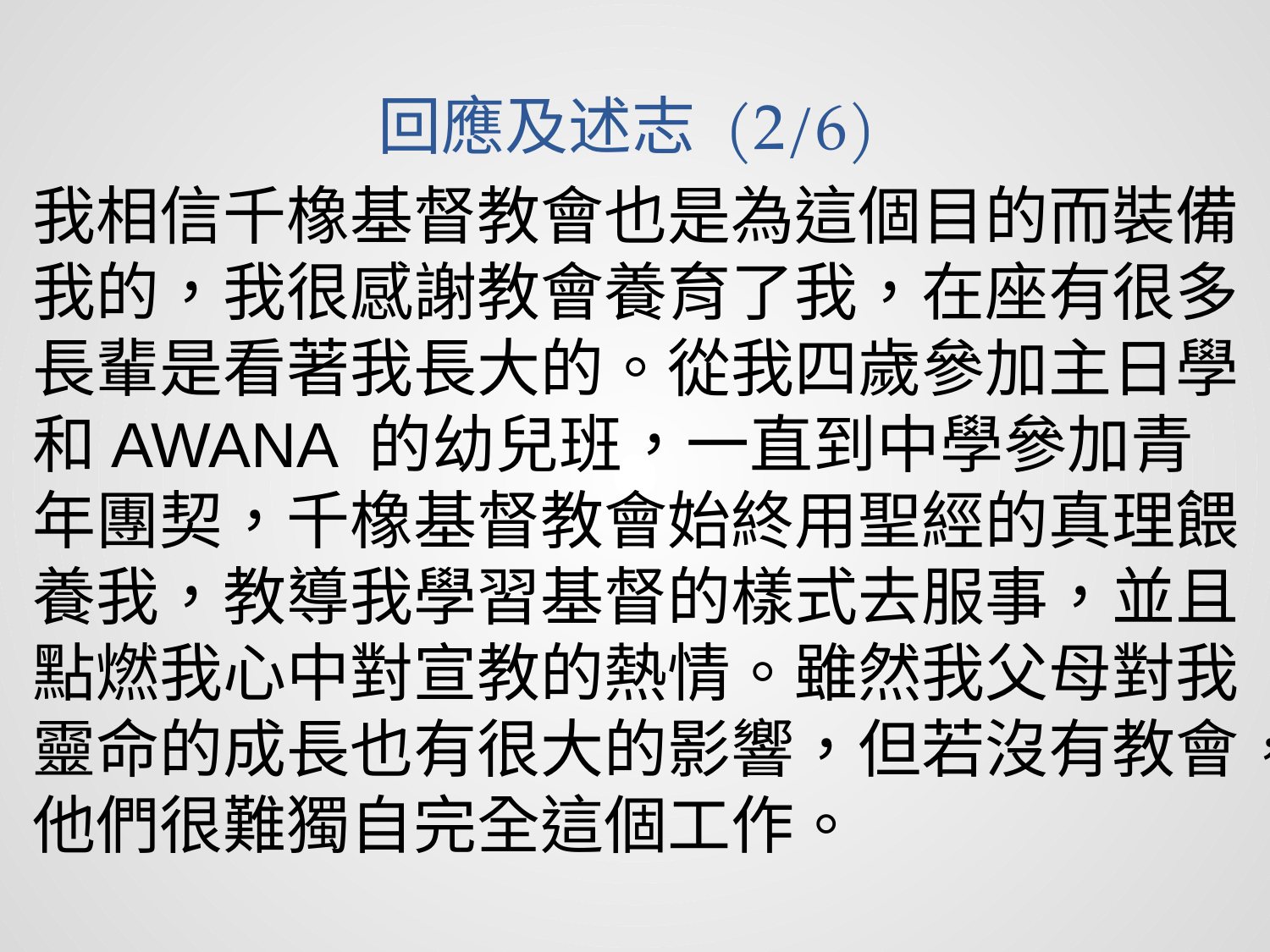

# 回應及述志 (2/6)
我相信千橡基督教會也是為這個目的而裝備我的，我很感謝教會養育了我，在座有很多長輩是看著我長大的。從我四歲參加主日學和AWANA 的幼兒班，一直到中學參加青年團契，千橡基督教會始終用聖經的真理餵養我，教導我學習基督的樣式去服事，並且點燃我心中對宣教的熱情。雖然我父母對我靈命的成長也有很大的影響，但若沒有教會，他們很難獨自完全這個工作。